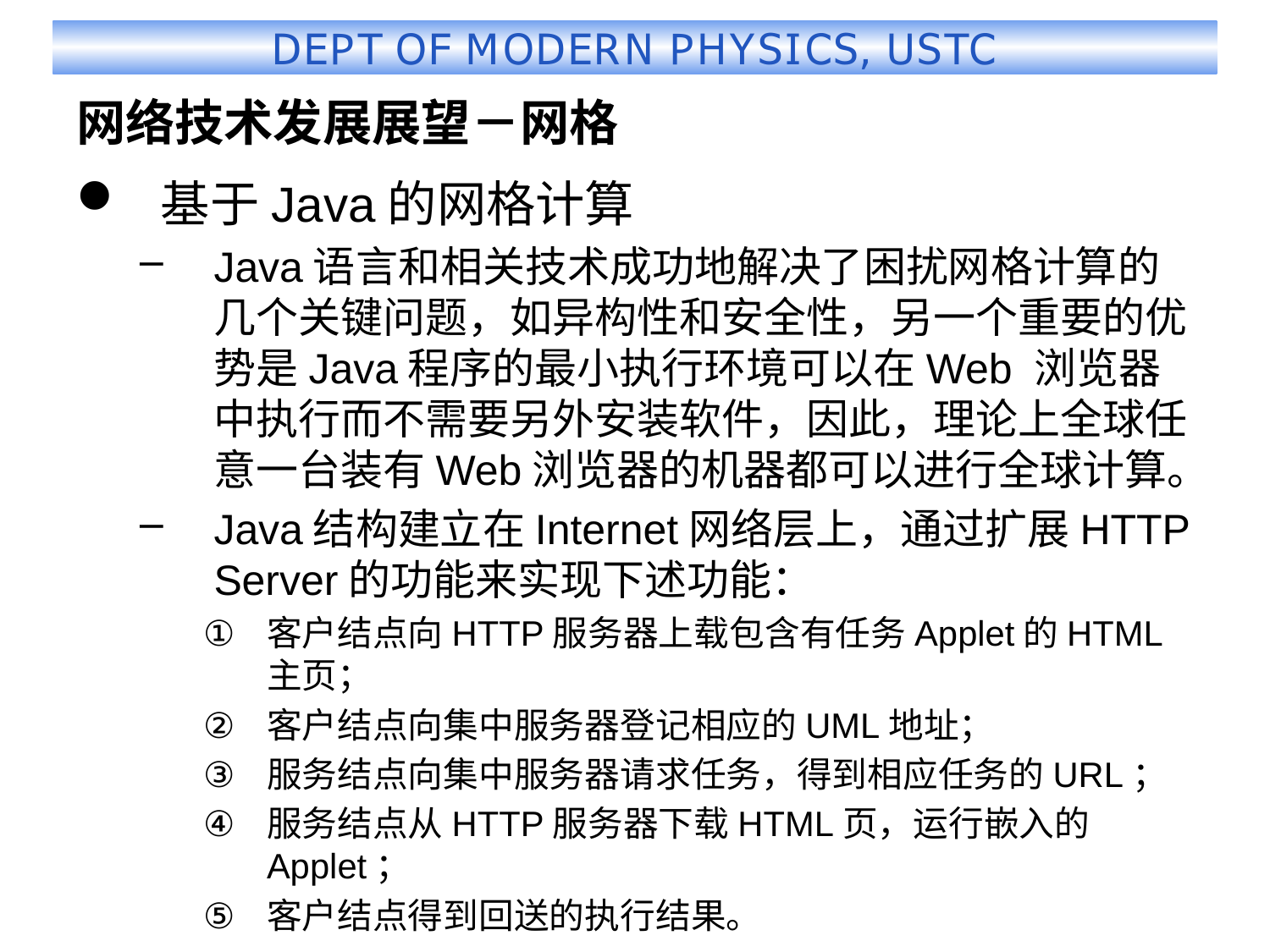

# 网络技术发展展望－网格
基于Java的网格计算
Java语言和相关技术成功地解决了困扰网格计算的几个关键问题，如异构性和安全性，另一个重要的优势是Java程序的最小执行环境可以在Web 浏览器中执行而不需要另外安装软件，因此，理论上全球任意一台装有Web浏览器的机器都可以进行全球计算。
Java结构建立在Internet网络层上，通过扩展HTTP Server的功能来实现下述功能：
客户结点向HTTP服务器上载包含有任务Applet的HTML主页；
客户结点向集中服务器登记相应的UML地址；
服务结点向集中服务器请求任务，得到相应任务的URL；
服务结点从HTTP服务器下载HTML页，运行嵌入的Applet；
客户结点得到回送的执行结果。